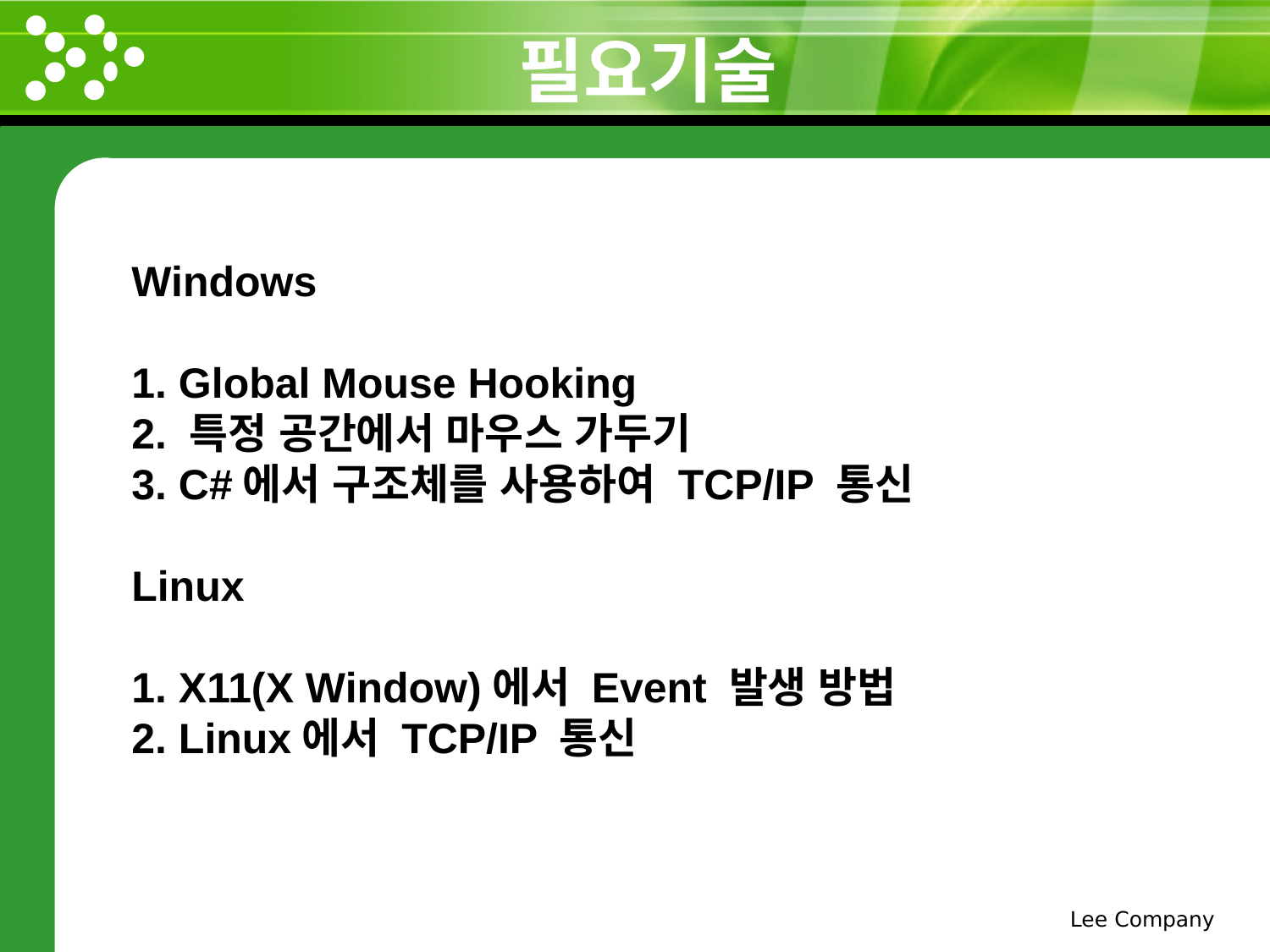

# 필요기술
Windows

1. Global Mouse Hooking
2. 특정 공간에서 마우스 가두기
3. C#에서 구조체를 사용하여 TCP/IP 통신

Linux

1. X11(X Window)에서 Event 발생 방법
2. Linux에서 TCP/IP 통신
Lee Company